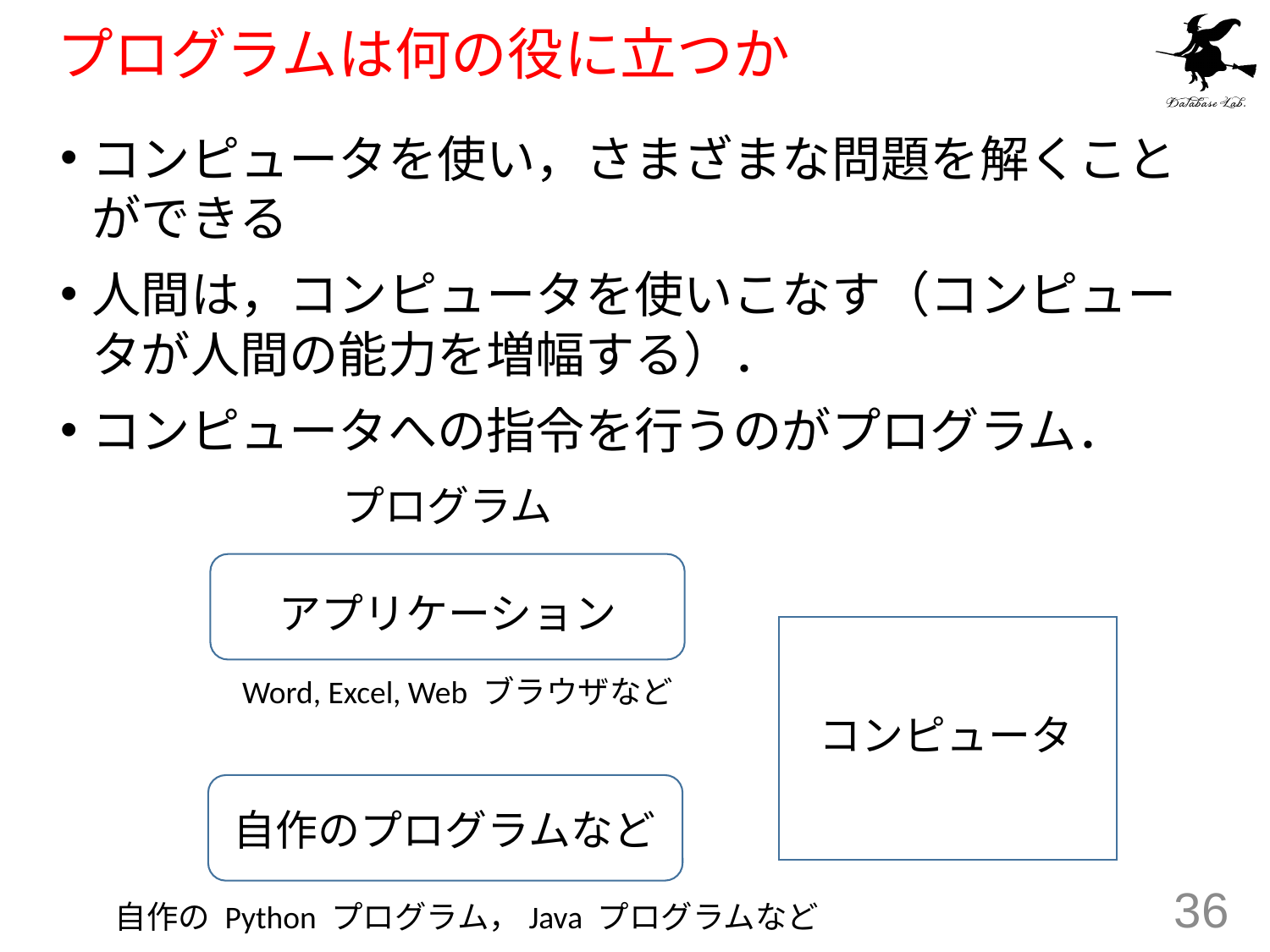

# プログラムは何の役に立つか
コンピュータを使い，さまざまな問題を解くことができる
人間は，コンピュータを使いこなす（コンピュータが人間の能力を増幅する）．
コンピュータへの指令を行うのがプログラム．
プログラム

アプリケーション

Word, Excel, Web ブラウザなど
コンピュータ

自作のプログラムなど
36
自作の Python プログラム，Java プログラムなど